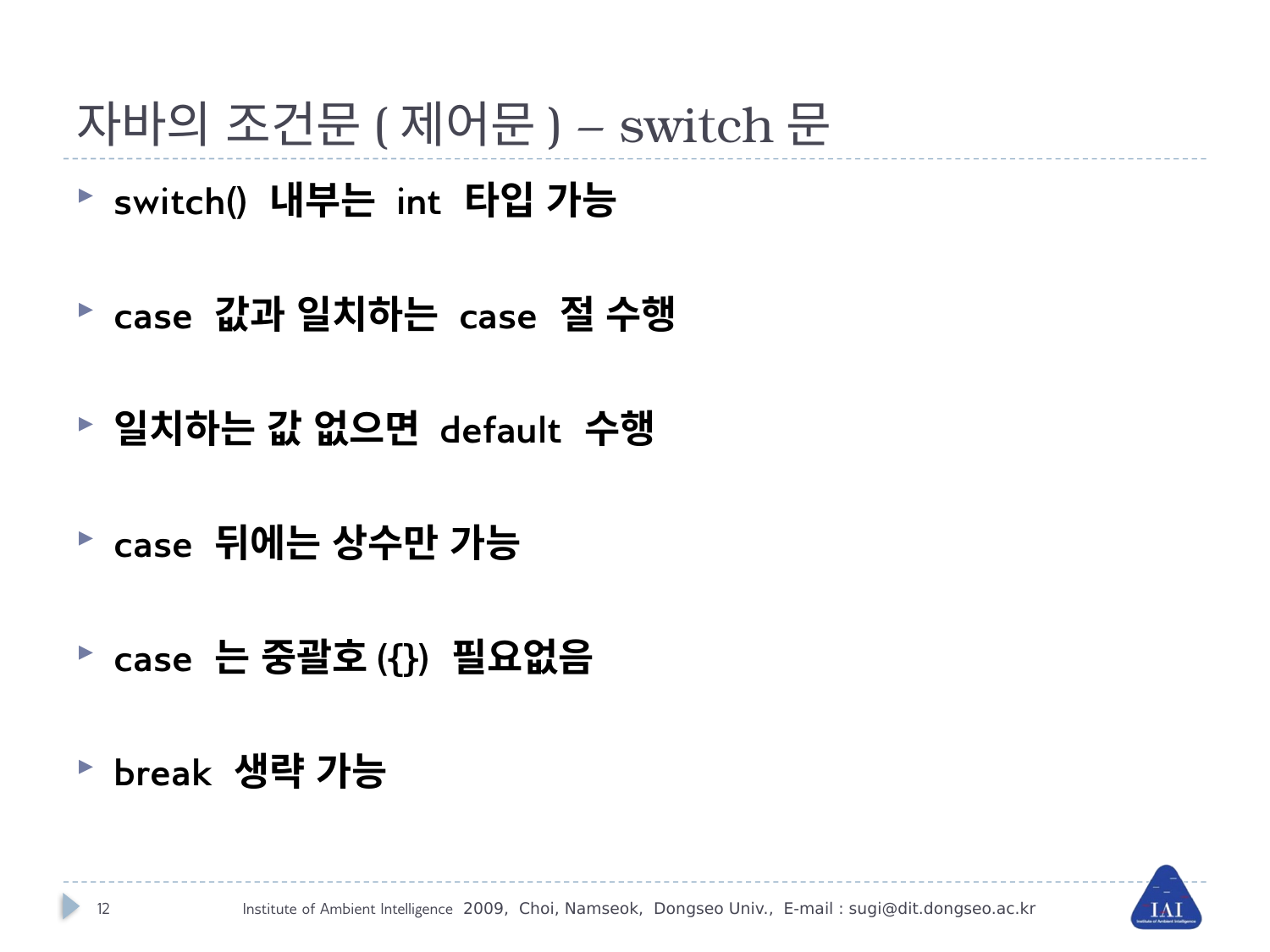

# 자바의 조건문(제어문) – switch문
switch() 내부는 int 타입 가능

case 값과 일치하는 case 절 수행

일치하는 값 없으면 default 수행

case 뒤에는 상수만 가능

case 는 중괄호({}) 필요없음

break 생략 가능